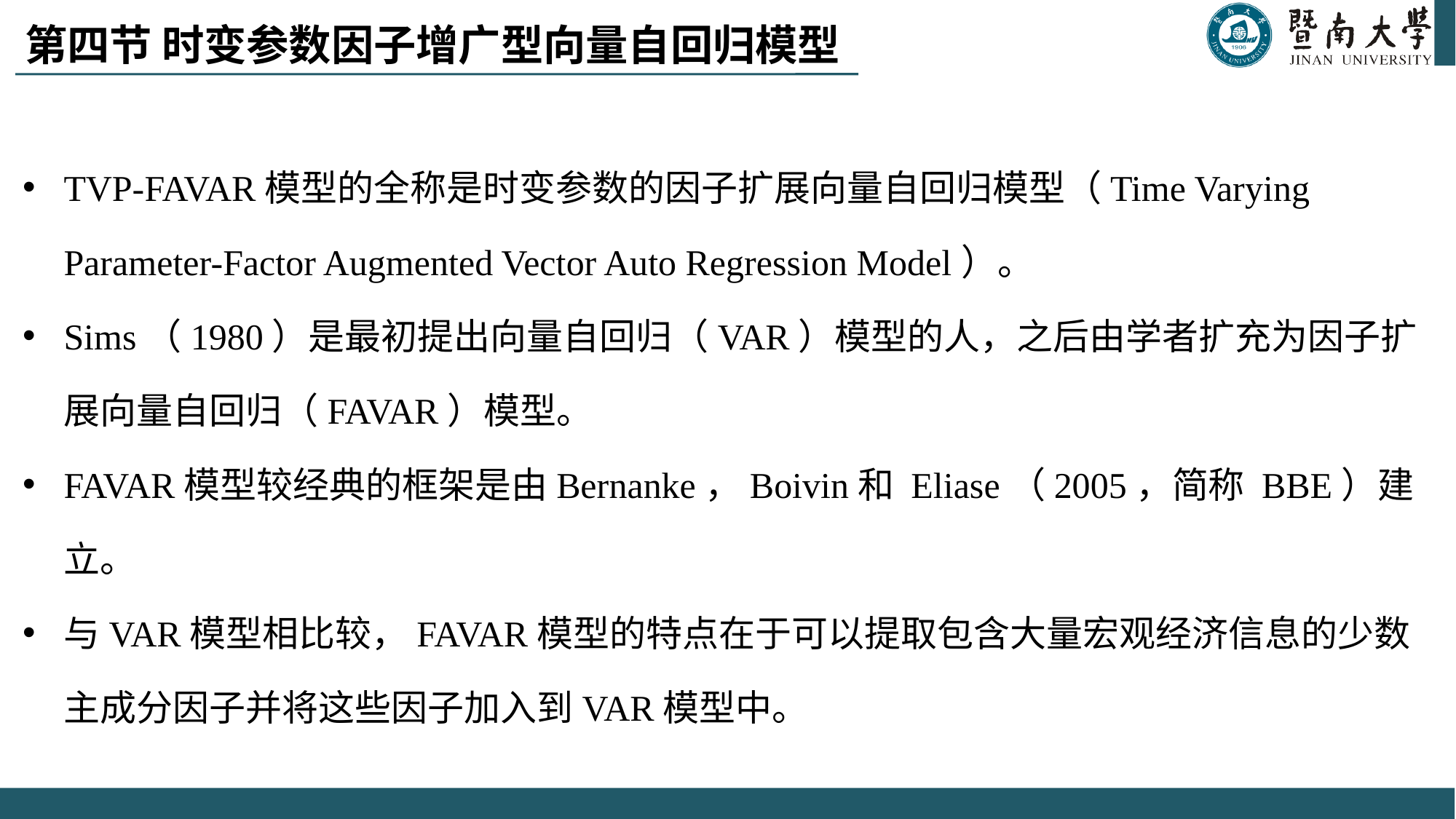

# 第四节 时变参数因子增广型向量自回归模型

TVP-FAVAR模型的全称是时变参数的因子扩展向量自回归模型（Time Varying Parameter-Factor Augmented Vector Auto Regression Model）。
Sims（1980）是最初提出向量自回归（VAR）模型的人，之后由学者扩充为因子扩展向量自回归（FAVAR）模型。
FAVAR模型较经典的框架是由Bernanke，Boivin和 Eliase（2005，简称 BBE）建立。
与VAR模型相比较，FAVAR模型的特点在于可以提取包含大量宏观经济信息的少数主成分因子并将这些因子加入到VAR模型中。